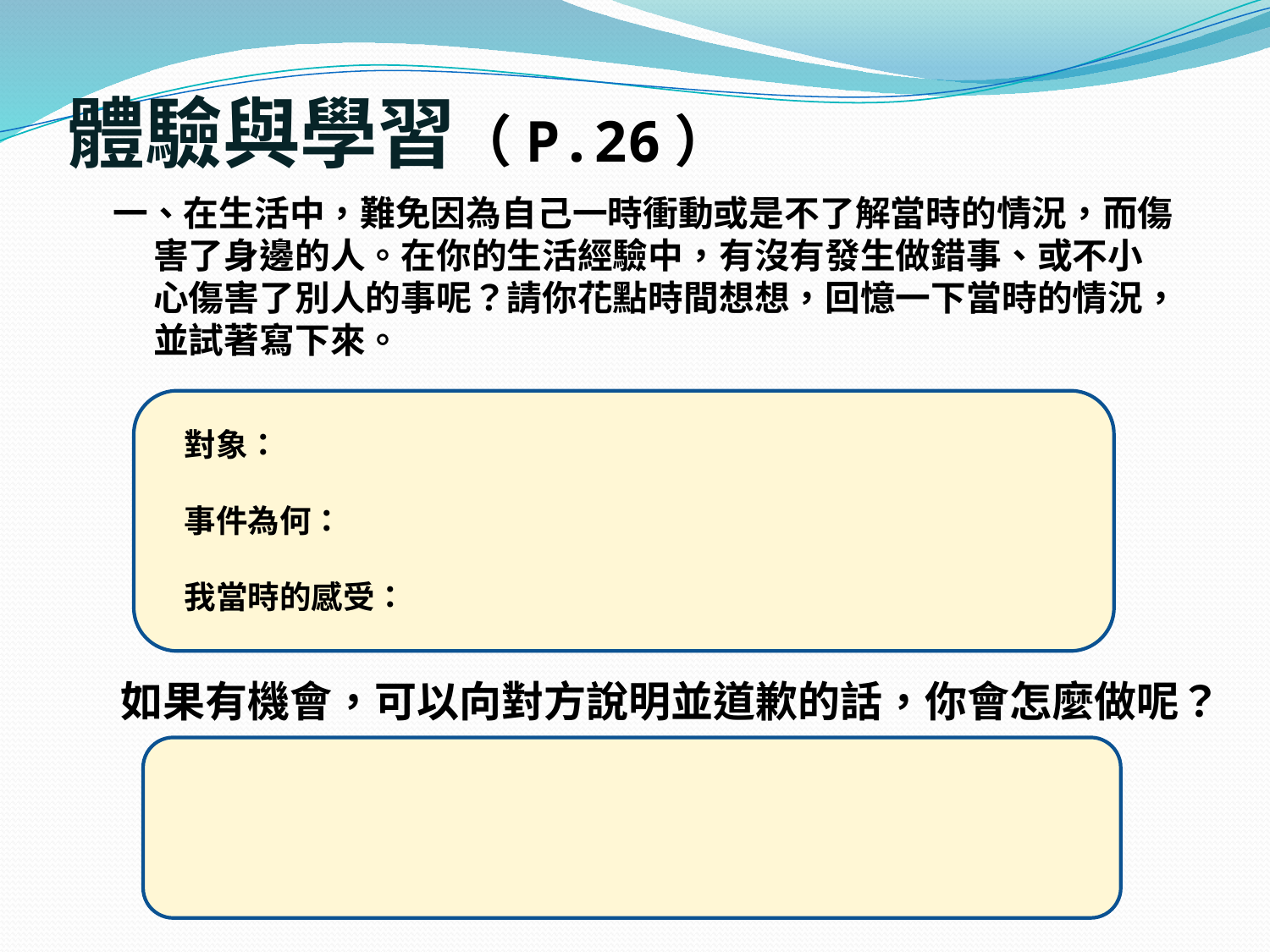

體驗與學習（P.26）
一、在生活中，難免因為自己一時衝動或是不了解當時的情況，而傷
    害了身邊的人。在你的生活經驗中，有沒有發生做錯事、或不小
    心傷害了別人的事呢？請你花點時間想想，回憶一下當時的情況，
    並試著寫下來。

對象：

事件為何：

我當時的感受：

如果有機會，可以向對方說明並道歉的話，你會怎麼做呢？